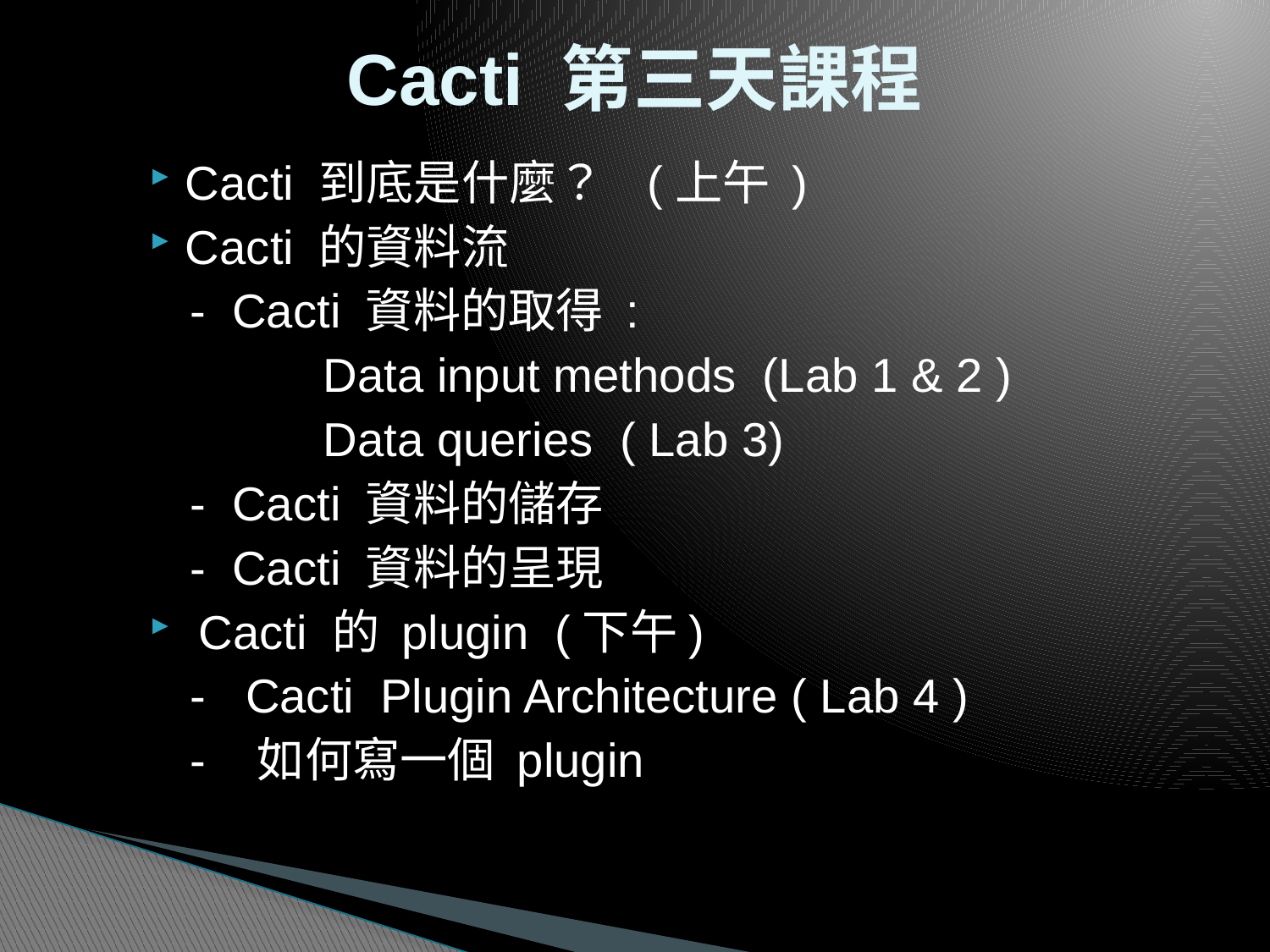

# Cacti 第三天課程
Cacti 到底是什麼？   (上午 )
Cacti 的資料流
   -  Cacti 資料的取得 :
             Data input methods  (Lab 1 & 2 )
             Data queries  ( Lab 3)
   -  Cacti 資料的儲存
   -  Cacti 資料的呈現
 Cacti 的 plugin  (下午)
   -   Cacti  Plugin Architecture ( Lab 4 )
   -   如何寫一個 plugin